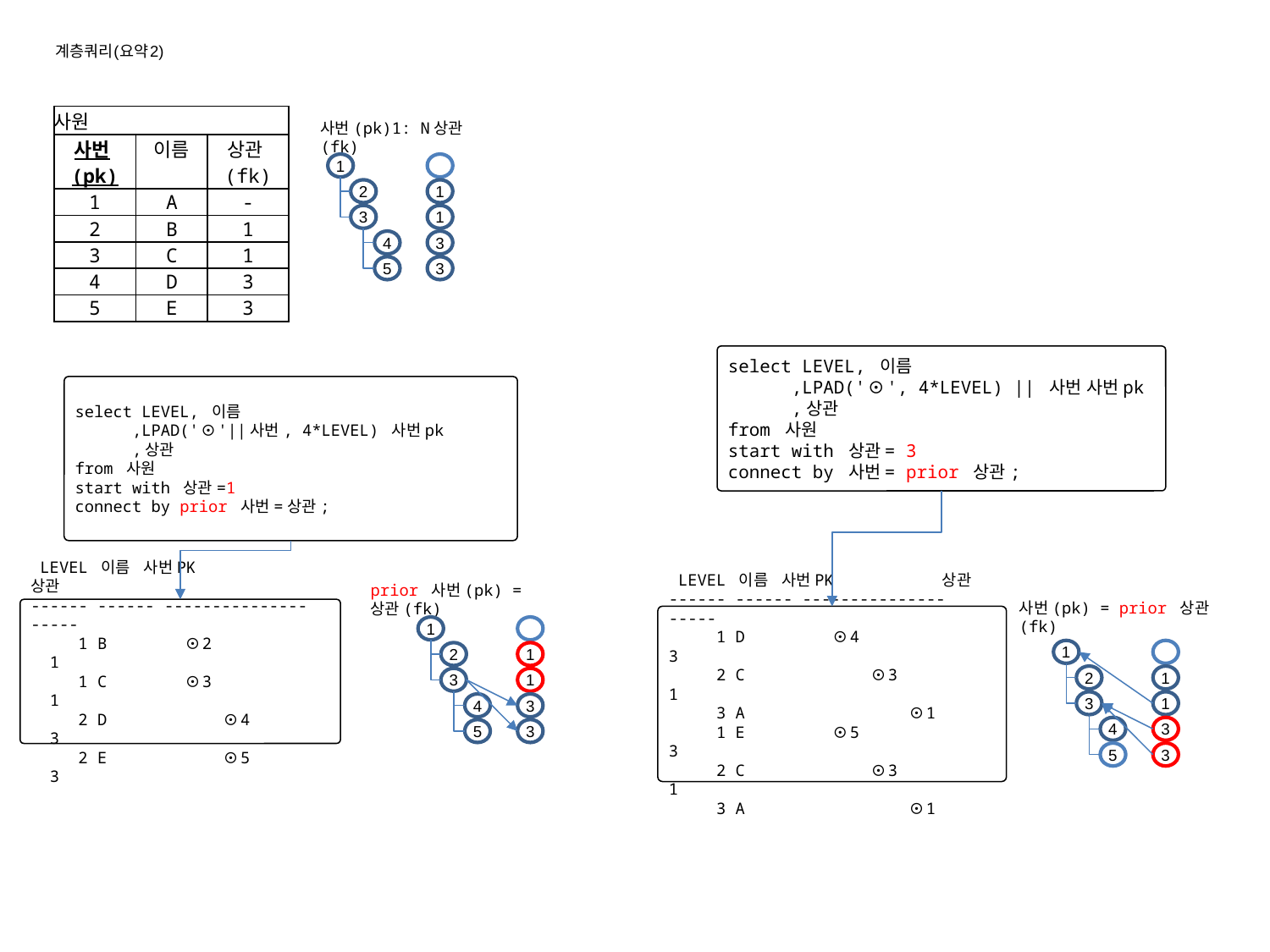

계층쿼리(요약2)
| 사원 |  |  |
| --- | --- | --- |
| 사번(pk) | 이름 | 상관(fk) |
| 1 | A | - |
| 2 | B | 1 |
| 3 | C | 1 |
| 4 | D | 3 |
| 5 | E | 3 |
사번(pk)1: N상관(fk)
1

2
1
3
1
4
3
5
3
select LEVEL, 이름
      ,LPAD('⊙', 4*LEVEL) || 사번 사번pk
      ,상관
from 사원
start with 상관= 3
connect by 사번= prior 상관;
select LEVEL, 이름
      ,LPAD('⊙'||사번, 4*LEVEL) 사번pk
      ,상관
from 사원
start with 상관=1
connect by prior 사번=상관;
prior 사번(pk) = 상관(fk)
사번(pk) = prior 상관(fk)
 LEVEL 이름   사번PK           상관
------ ------ --------------- -----
     1 B        ⊙2               1
     1 C        ⊙3               1
     2 D            ⊙4           3
     2 E            ⊙5           3
 LEVEL 이름   사번PK           상관
------ ------ --------------- -----
     1 D         ⊙4              3
     2 C             ⊙3          1
     3 A                 ⊙1
     1 E         ⊙5              3
     2 C             ⊙3          1
     3 A                 ⊙1
1

1

2
1
2
1
3
1
3
1
4
3
4
3
5
3
5
3